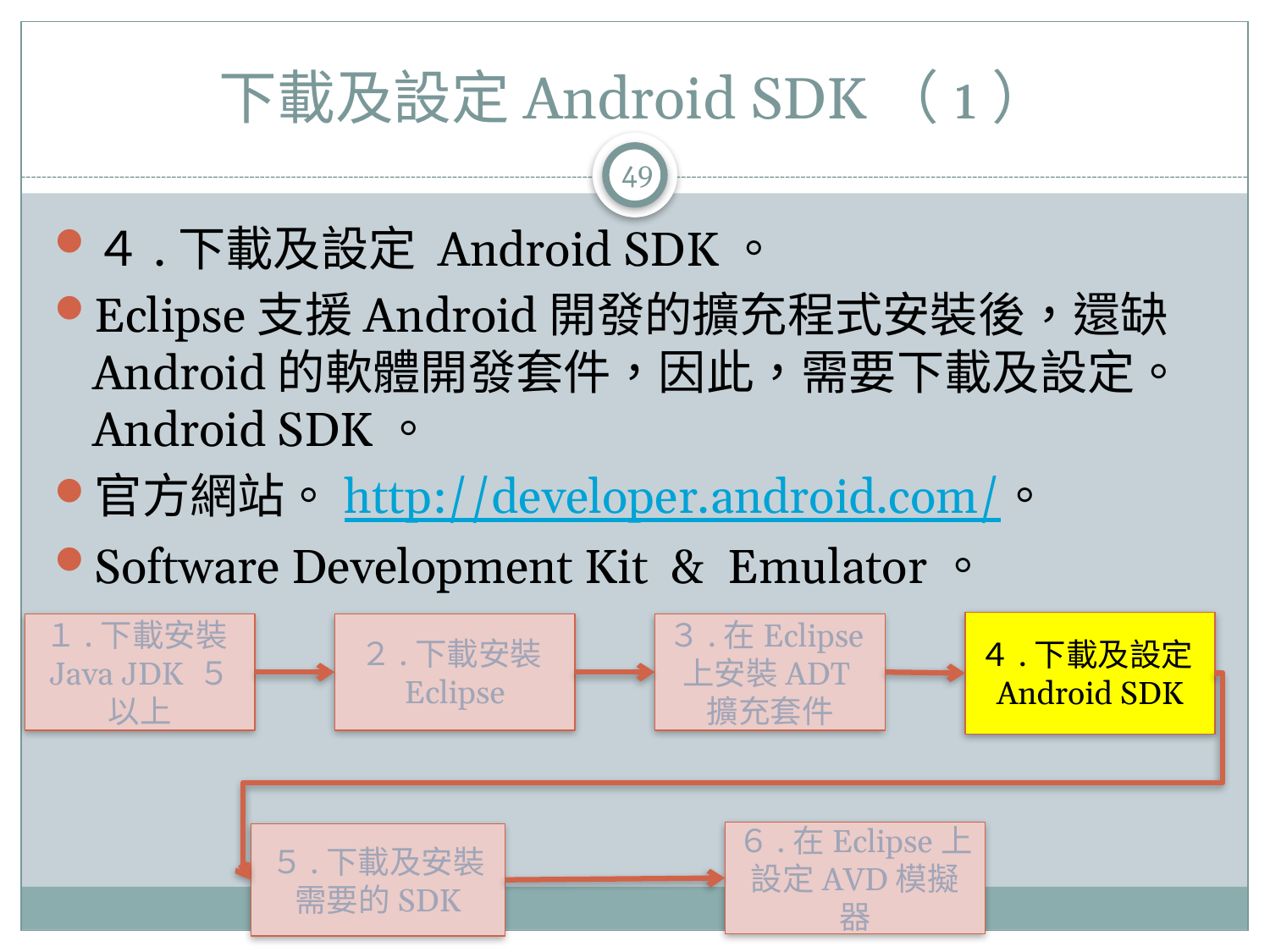

# 下載及設定Android SDK（1）
49
４.下載及設定 Android SDK。
Eclipse支援Android開發的擴充程式安裝後，還缺Android的軟體開發套件，因此，需要下載及設定。 Android SDK。
官方網站。http://developer.android.com/。
Software Development Kit  &  Emulator。
４.下載及設定Android SDK
１.下載安裝Java JDK ５以上
２.下載安裝Eclipse
３.在Eclipse上安裝ADT擴充套件
６.在Eclipse上設定AVD模擬器
５.下載及安裝需要的SDK